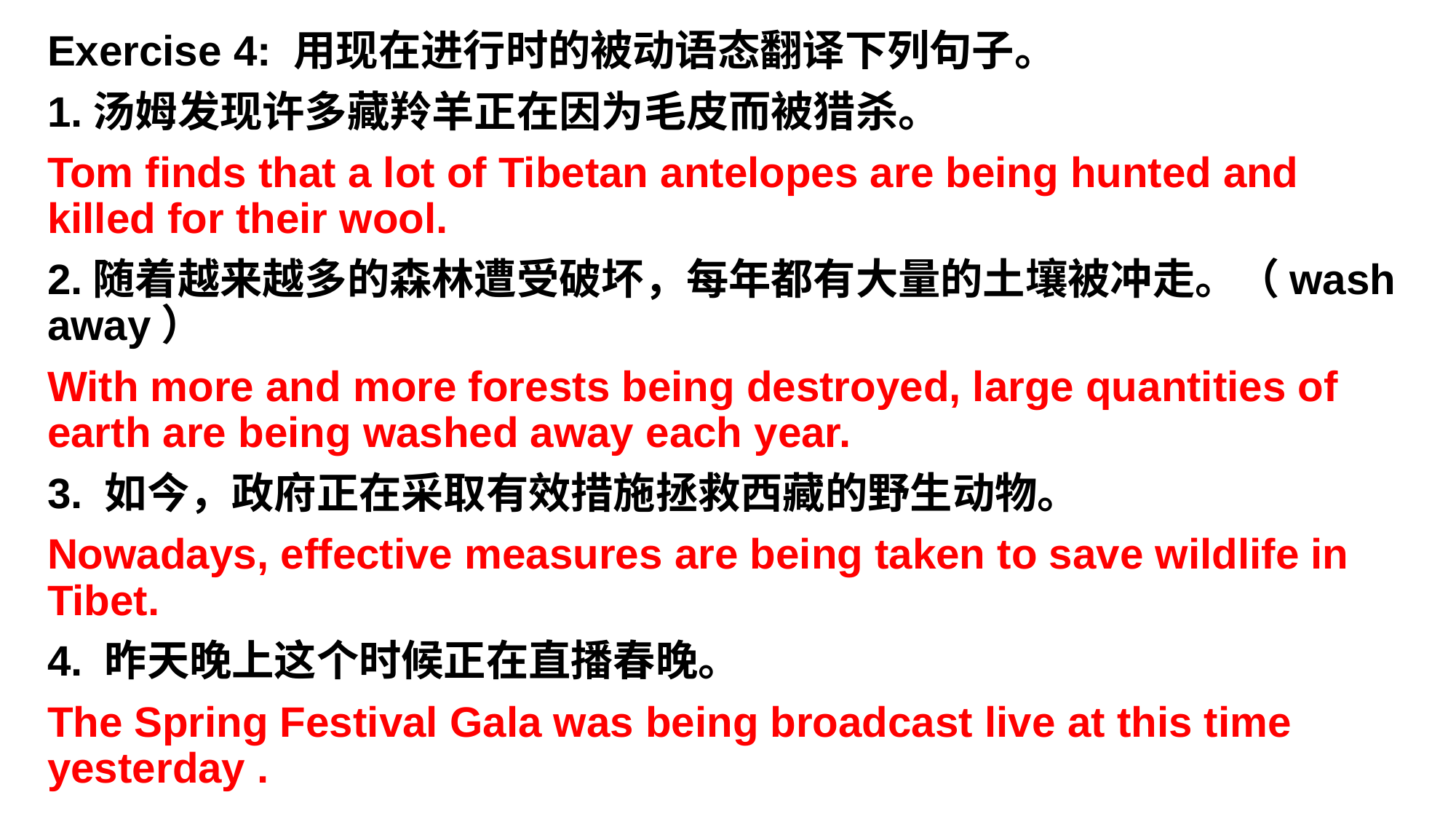

Exercise 4: 用现在进行时的被动语态翻译下列句子。
1.汤姆发现许多藏羚羊正在因为毛皮而被猎杀。
Tom finds that a lot of Tibetan antelopes are being hunted and killed for their wool.
2.随着越来越多的森林遭受破坏，每年都有大量的土壤被冲走。（wash away）
With more and more forests being destroyed, large quantities of earth are being washed away each year.
3. 如今，政府正在采取有效措施拯救西藏的野生动物。
Nowadays, effective measures are being taken to save wildlife in Tibet.
4. 昨天晚上这个时候正在直播春晚。
The Spring Festival Gala was being broadcast live at this time yesterday .